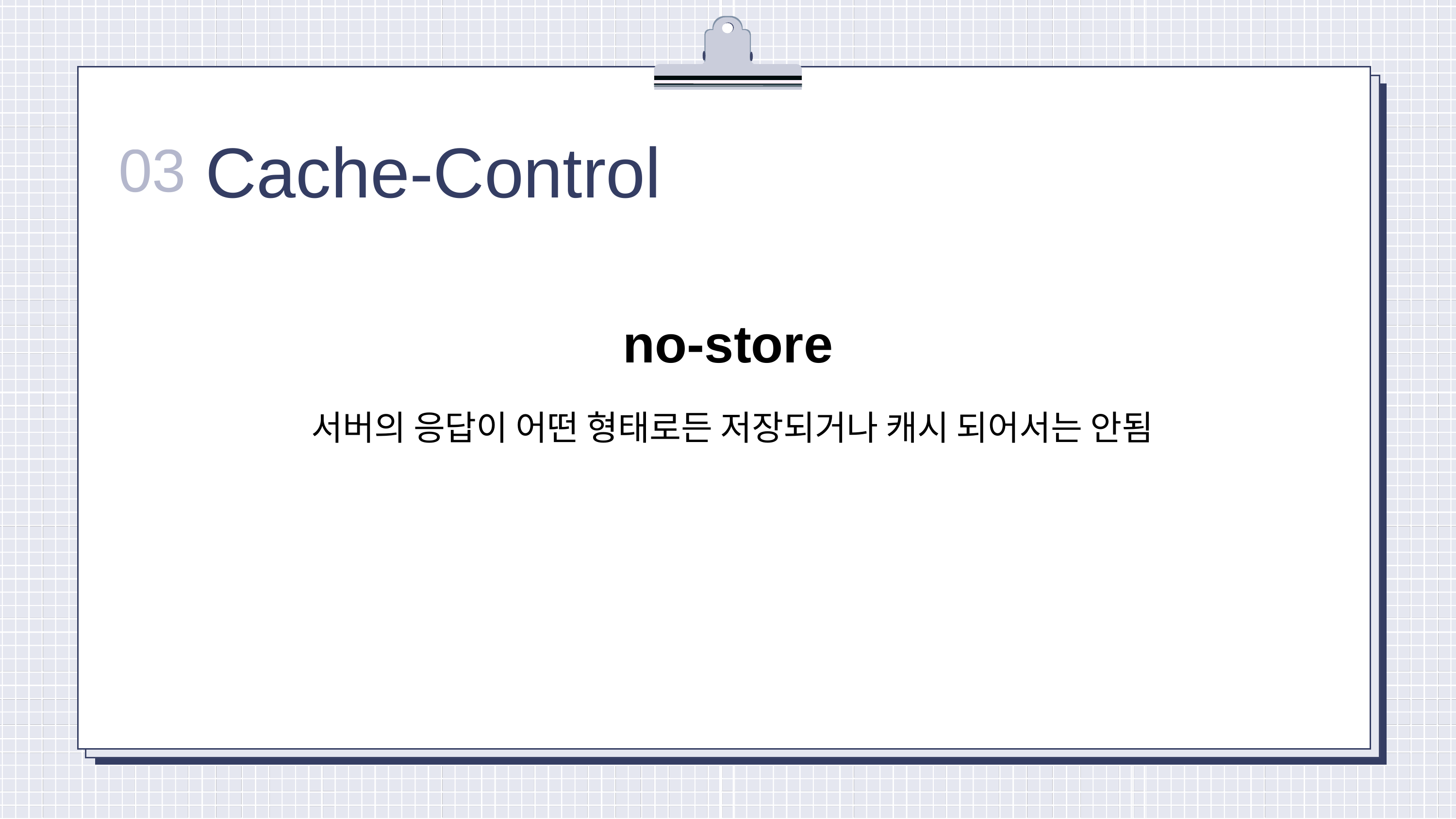

Cache-Control
03
no-store
서버의 응답이 어떤 형태로든 저장되거나 캐시 되어서는 안됨